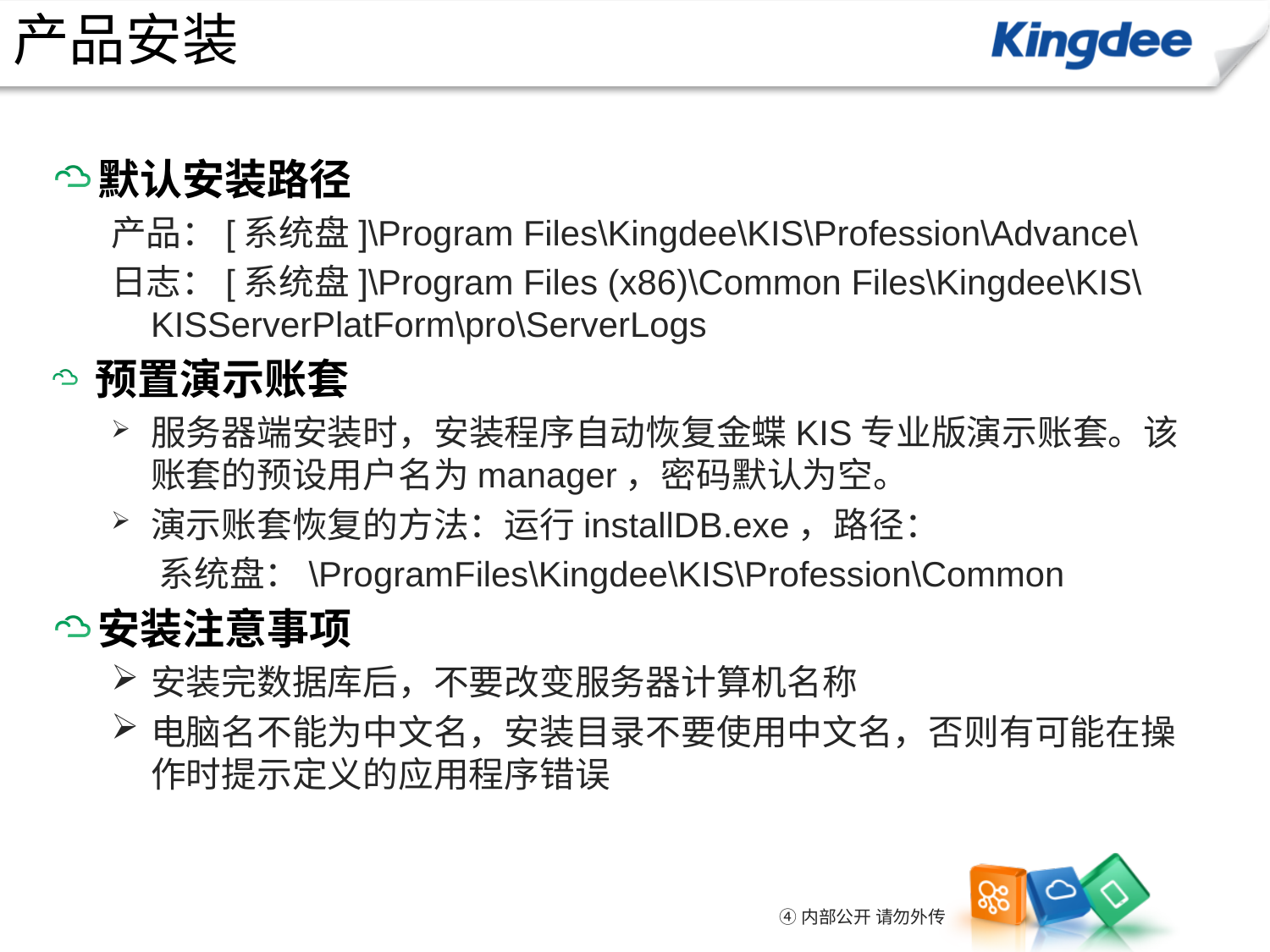

产品安装
默认安装路径
产品：[系统盘]\Program Files\Kingdee\KIS\Profession\Advance\
日志：[系统盘]\Program Files (x86)\Common Files\Kingdee\KIS\KISServerPlatForm\pro\ServerLogs
预置演示账套
服务器端安装时，安装程序自动恢复金蝶KIS专业版演示账套。该账套的预设用户名为manager，密码默认为空。
演示账套恢复的方法：运行installDB.exe，路径：
     系统盘：\ProgramFiles\Kingdee\KIS\Profession\Common
安装注意事项
安装完数据库后，不要改变服务器计算机名称
电脑名不能为中文名，安装目录不要使用中文名，否则有可能在操作时提示定义的应用程序错误